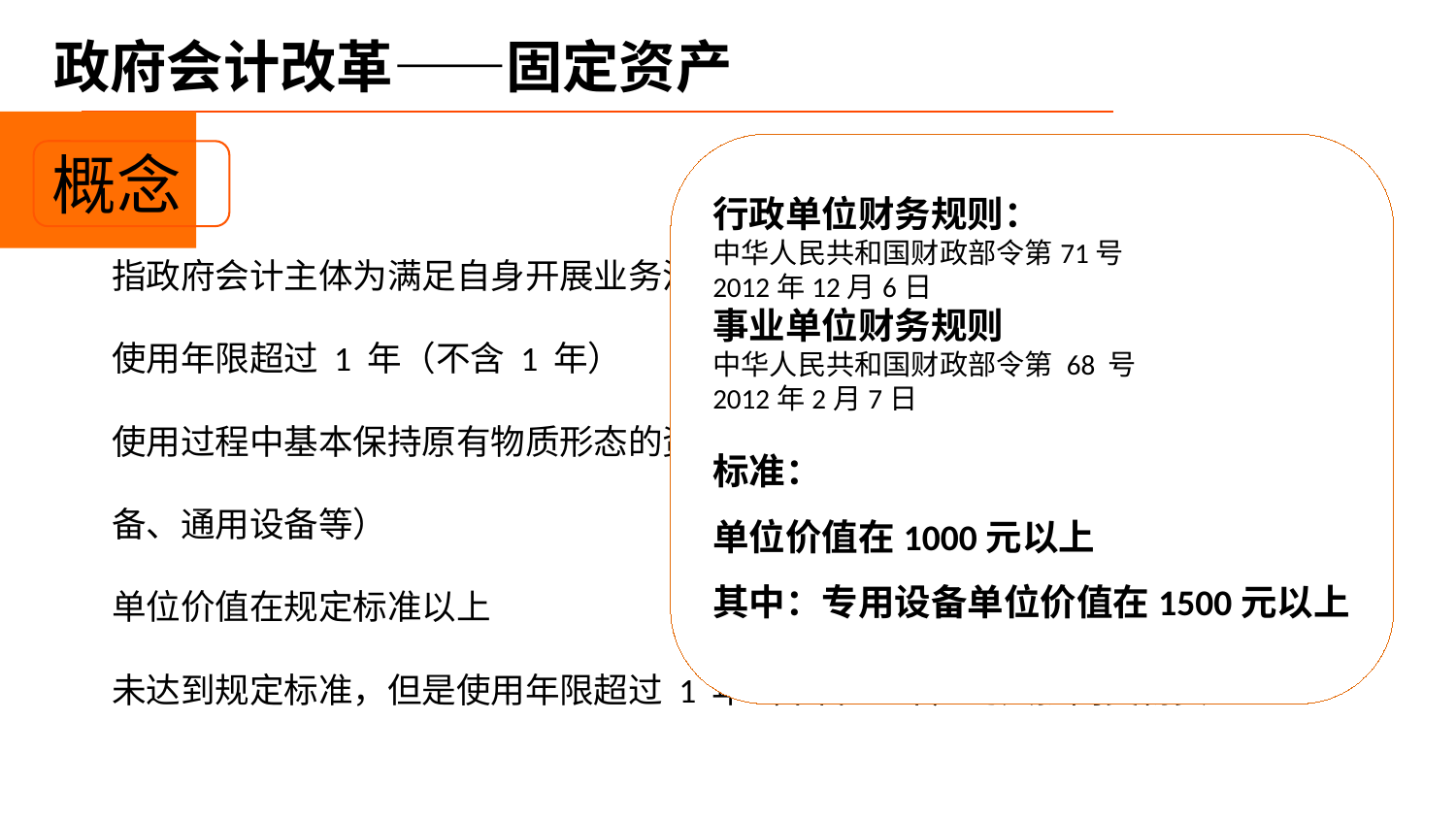

# 政府会计改革——固定资产

行政单位财务规则：
中华人民共和国财政部令第71号
2012年12月6日
事业单位财务规则
中华人民共和国财政部令第 68 号
2012年2月7日

标准：
单位价值在1000元以上
其中：专用设备单位价值在1500元以上

概念
指政府会计主体为满足自身开展业务活动或其他活动需要而控制的
使用年限超过 1 年（不含 1 年）
使用过程中基本保持原有物质形态的资产（一般包括房屋及构筑物、专用设备、通用设备等）
单位价值在规定标准以上
未达到规定标准，但是使用年限超过 1 年（不含 1 年）的大批同类物资
例：4